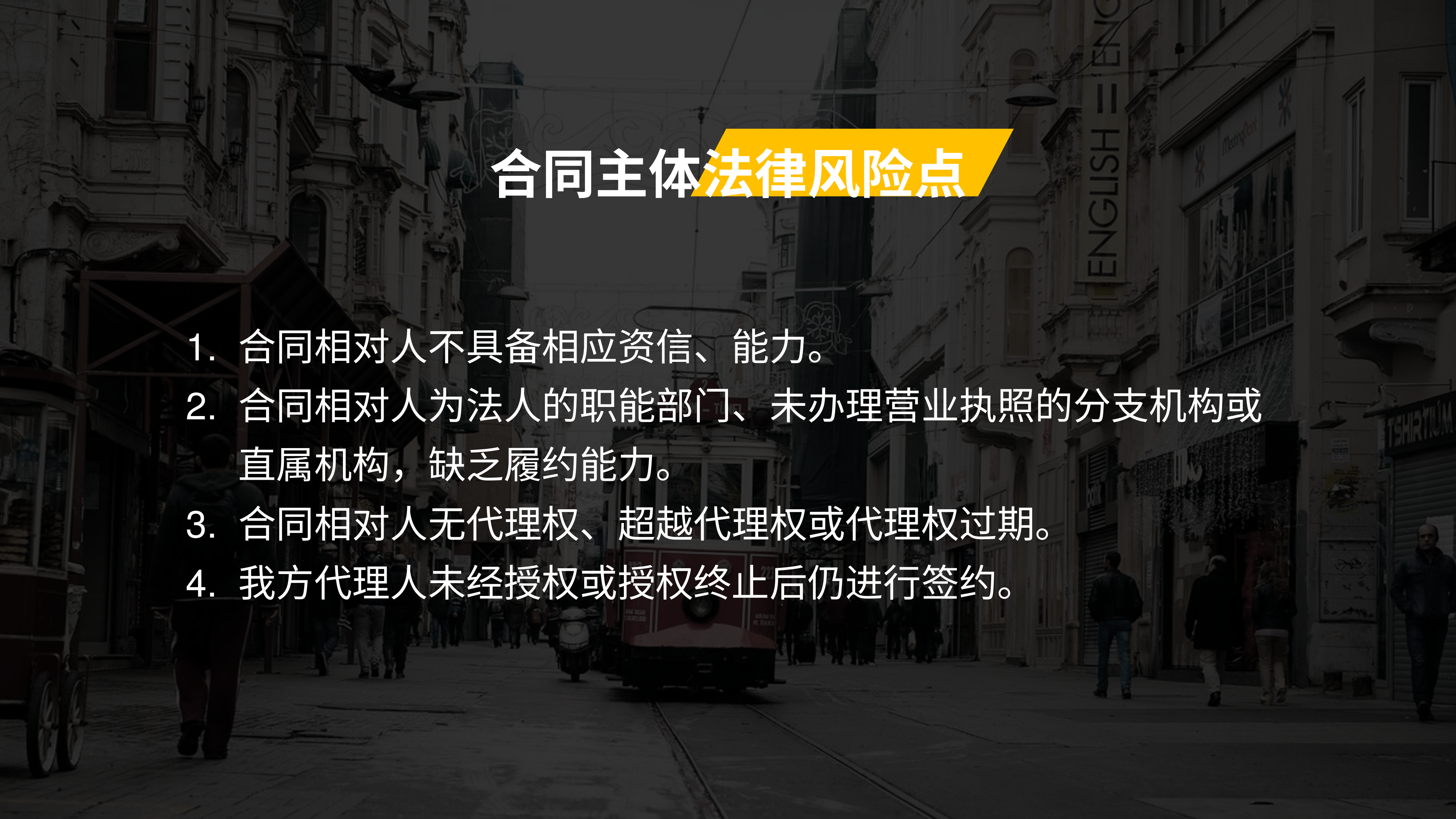

# 合同主体法律风险点

合同相对人不具备相应资信、能力。
合同相对人为法人的职能部门、未办理营业执照的分支机构或直属机构，缺乏履约能力。
合同相对人无代理权、超越代理权或代理权过期。
我方代理人未经授权或授权终止后仍进行签约。